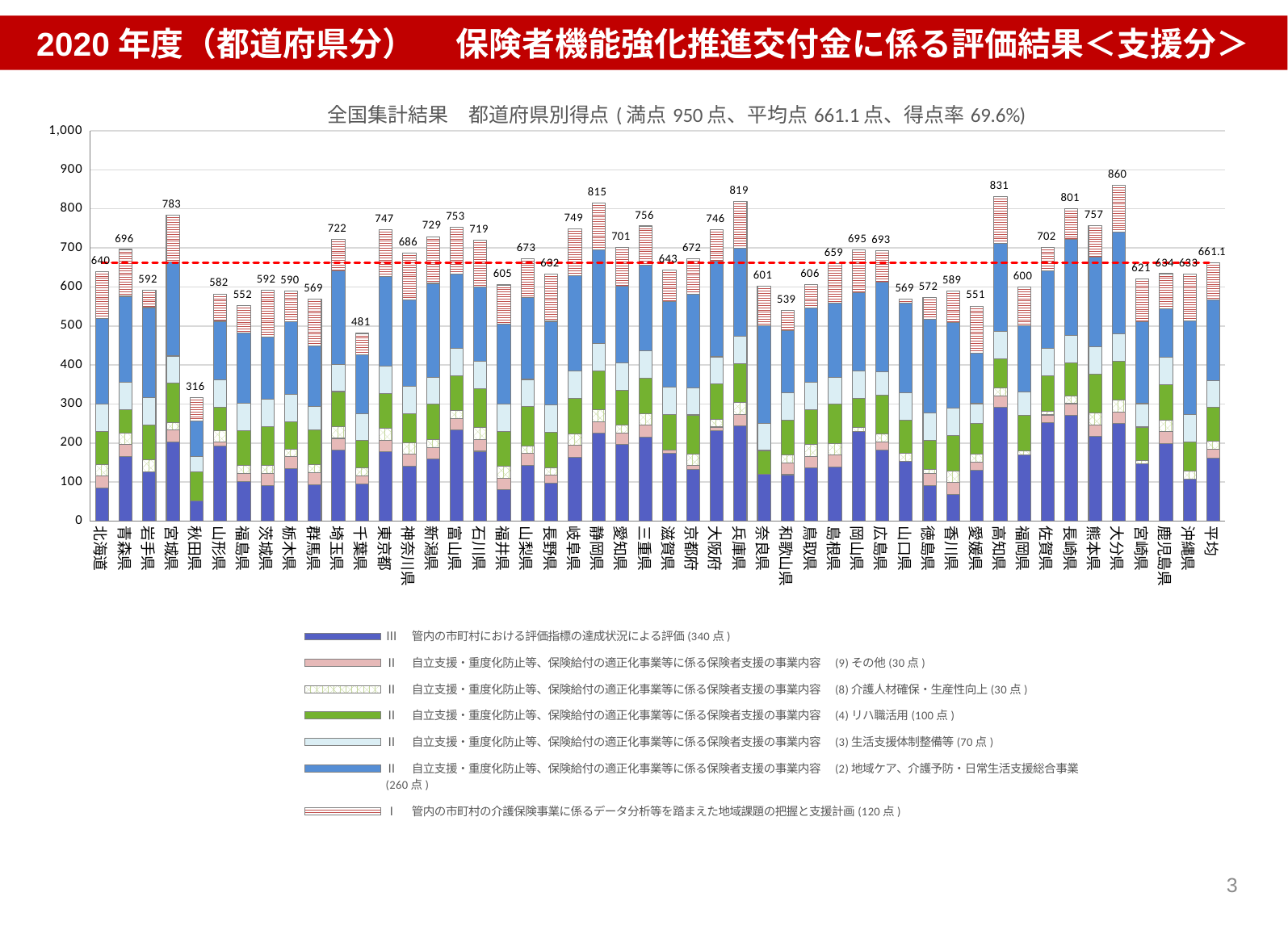

2020年度（都道府県分） 　保険者機能強化推進交付金に係る評価結果＜支援分＞

### Chart: 全国集計結果　都道府県別得点(満点950点、平均点661.1点、得点率69.6%)

| Category | Ⅲ　管内の市町村における評価指標の達成状況による評価(340点) | Ⅱ　自立支援・重度化防止等、保険給付の適正化事業等に係る保険者支援の事業内容　(9)その他(30点) | Ⅱ　自立支援・重度化防止等、保険給付の適正化事業等に係る保険者支援の事業内容　(8)介護人材確保・生産性向上(30点) | Ⅱ　自立支援・重度化防止等、保険給付の適正化事業等に係る保険者支援の事業内容　(4)リハ職活用(100点) | Ⅱ　自立支援・重度化防止等、保険給付の適正化事業等に係る保険者支援の事業内容　(3)生活支援体制整備等(70点) | Ⅱ　自立支援・重度化防止等、保険給付の適正化事業等に係る保険者支援の事業内容　(2)地域ケア、介護予防・日常生活支援総合事業(260点) | Ⅰ　管内の市町村の介護保険事業に係るデータ分析等を踏まえた地域課題の把握と支援計画(120点) | 合計 | 平均 |
|---|---|---|---|---|---|---|---|---|---|
| 北海道 | 85.0 | 30.0 | 30.0 | 85.0 | 70.0 | 220.0 | 120.0 | 640.0 | 661.1276595744681 |
| 青森県 | 166.0 | 30.0 | 30.0 | 60.0 | 70.0 | 220.0 | 120.0 | 696.0 | 661.1276595744681 |
| 岩手県 | 127.0 | 0.0 | 30.0 | 90.0 | 70.0 | 230.0 | 45.0 | 592.0 | 661.1276595744681 |
| 宮城県 | 203.0 | 30.0 | 20.0 | 100.0 | 70.0 | 240.0 | 120.0 | 783.0 | 661.1276595744681 |
| 秋田県 | 51.0 | 0.0 | 0.0 | 75.0 | 40.0 | 90.0 | 60.0 | 316.0 | 661.1276595744681 |
| 山形県 | 192.0 | 10.0 | 30.0 | 60.0 | 70.0 | 150.0 | 70.0 | 582.0 | 661.1276595744681 |
| 福島県 | 102.0 | 20.0 | 20.0 | 90.0 | 70.0 | 180.0 | 70.0 | 552.0 | 661.1276595744681 |
| 茨城県 | 92.0 | 30.0 | 20.0 | 100.0 | 70.0 | 160.0 | 120.0 | 592.0 | 661.1276595744681 |
| 栃木県 | 135.0 | 30.0 | 20.0 | 70.0 | 70.0 | 185.0 | 80.0 | 590.0 | 661.1276595744681 |
| 群馬県 | 94.0 | 30.0 | 20.0 | 90.0 | 60.0 | 155.0 | 120.0 | 569.0 | 661.1276595744681 |
| 埼玉県 | 182.0 | 30.0 | 30.0 | 90.0 | 70.0 | 240.0 | 80.0 | 722.0 | 661.1276595744681 |
| 千葉県 | 96.0 | 20.0 | 20.0 | 70.0 | 70.0 | 150.0 | 55.0 | 481.0 | 661.1276595744681 |
| 東京都 | 177.0 | 30.0 | 30.0 | 90.0 | 70.0 | 230.0 | 120.0 | 747.0 | 661.1276595744681 |
| 神奈川県 | 141.0 | 30.0 | 30.0 | 75.0 | 70.0 | 220.0 | 120.0 | 686.0 | 661.1276595744681 |
| 新潟県 | 159.0 | 30.0 | 20.0 | 90.0 | 70.0 | 240.0 | 120.0 | 729.0 | 661.1276595744681 |
| 富山県 | 233.0 | 30.0 | 20.0 | 90.0 | 70.0 | 190.0 | 120.0 | 753.0 | 661.1276595744681 |
| 石川県 | 179.0 | 30.0 | 30.0 | 100.0 | 70.0 | 190.0 | 120.0 | 719.0 | 661.1276595744681 |
| 福井県 | 80.0 | 30.0 | 30.0 | 90.0 | 70.0 | 205.0 | 100.0 | 605.0 | 661.1276595744681 |
| 山梨県 | 143.0 | 30.0 | 20.0 | 100.0 | 70.0 | 210.0 | 100.0 | 673.0 | 661.1276595744681 |
| 長野県 | 97.0 | 20.0 | 20.0 | 90.0 | 70.0 | 215.0 | 120.0 | 632.0 | 661.1276595744681 |
| 岐阜県 | 164.0 | 30.0 | 30.0 | 90.0 | 70.0 | 245.0 | 120.0 | 749.0 | 661.1276595744681 |
| 静岡県 | 225.0 | 30.0 | 30.0 | 100.0 | 70.0 | 240.0 | 120.0 | 815.0 | 661.1276595744681 |
| 愛知県 | 196.0 | 30.0 | 20.0 | 90.0 | 70.0 | 195.0 | 100.0 | 701.0 | 661.1276595744681 |
| 三重県 | 216.0 | 30.0 | 30.0 | 90.0 | 70.0 | 220.0 | 100.0 | 756.0 | 661.1276595744681 |
| 滋賀県 | 173.0 | 10.0 | 0.0 | 90.0 | 70.0 | 220.0 | 80.0 | 643.0 | 661.1276595744681 |
| 京都府 | 132.0 | 10.0 | 30.0 | 100.0 | 70.0 | 240.0 | 90.0 | 672.0 | 661.1276595744681 |
| 大阪府 | 231.0 | 10.0 | 20.0 | 90.0 | 70.0 | 245.0 | 80.0 | 746.0 | 661.1276595744681 |
| 兵庫県 | 244.0 | 30.0 | 30.0 | 100.0 | 70.0 | 225.0 | 120.0 | 819.0 | 661.1276595744681 |
| 奈良県 | 121.0 | 0.0 | 0.0 | 60.0 | 70.0 | 250.0 | 100.0 | 601.0 | 661.1276595744681 |
| 和歌山県 | 119.0 | 30.0 | 20.0 | 90.0 | 70.0 | 160.0 | 50.0 | 539.0 | 661.1276595744681 |
| 鳥取県 | 136.0 | 30.0 | 30.0 | 90.0 | 70.0 | 190.0 | 60.0 | 606.0 | 661.1276595744681 |
| 島根県 | 139.0 | 30.0 | 30.0 | 100.0 | 70.0 | 190.0 | 100.0 | 659.0 | 661.1276595744681 |
| 岡山県 | 230.0 | 0.0 | 10.0 | 75.0 | 70.0 | 200.0 | 110.0 | 695.0 | 661.1276595744681 |
| 広島県 | 183.0 | 20.0 | 20.0 | 100.0 | 60.0 | 230.0 | 80.0 | 693.0 | 661.1276595744681 |
| 山口県 | 154.0 | 0.0 | 20.0 | 85.0 | 70.0 | 230.0 | 10.0 | 569.0 | 661.1276595744681 |
| 徳島県 | 92.0 | 30.0 | 10.0 | 75.0 | 70.0 | 240.0 | 55.0 | 572.0 | 661.1276595744681 |
| 香川県 | 69.0 | 30.0 | 30.0 | 90.0 | 70.0 | 220.0 | 80.0 | 589.0 | 661.1276595744681 |
| 愛媛県 | 131.0 | 20.0 | 20.0 | 80.0 | 50.0 | 130.0 | 120.0 | 551.0 | 661.1276595744681 |
| 高知県 | 291.0 | 30.0 | 20.0 | 75.0 | 70.0 | 225.0 | 120.0 | 831.0 | 661.1276595744681 |
| 福岡県 | 170.0 | 0.0 | 10.0 | 90.0 | 60.0 | 170.0 | 100.0 | 600.0 | 661.1276595744681 |
| 佐賀県 | 252.0 | 20.0 | 10.0 | 90.0 | 70.0 | 200.0 | 60.0 | 702.0 | 661.1276595744681 |
| 長崎県 | 271.0 | 30.0 | 20.0 | 85.0 | 70.0 | 245.0 | 80.0 | 801.0 | 661.1276595744681 |
| 熊本県 | 217.0 | 30.0 | 30.0 | 100.0 | 70.0 | 230.0 | 80.0 | 757.0 | 661.1276595744681 |
| 大分県 | 250.0 | 30.0 | 30.0 | 100.0 | 70.0 | 260.0 | 120.0 | 860.0 | 661.1276595744681 |
| 宮崎県 | 146.0 | 0.0 | 10.0 | 85.0 | 60.0 | 210.0 | 110.0 | 621.0 | 661.1276595744681 |
| 鹿児島県 | 199.0 | 30.0 | 30.0 | 90.0 | 70.0 | 125.0 | 90.0 | 634.0 | 661.1276595744681 |
| 沖縄県 | 108.0 | 0.0 | 20.0 | 75.0 | 70.0 | 240.0 | 120.0 | 633.0 | 661.1276595744681 |
| 平均 | 161.5531914893617 | 21.914893617021278 | 21.914893617021278 | 87.02127659574468 | 68.08510638297872 | 206.27659574468086 | 94.36170212765957 | 661.1276595744681 | 661.1276595744681 |
3